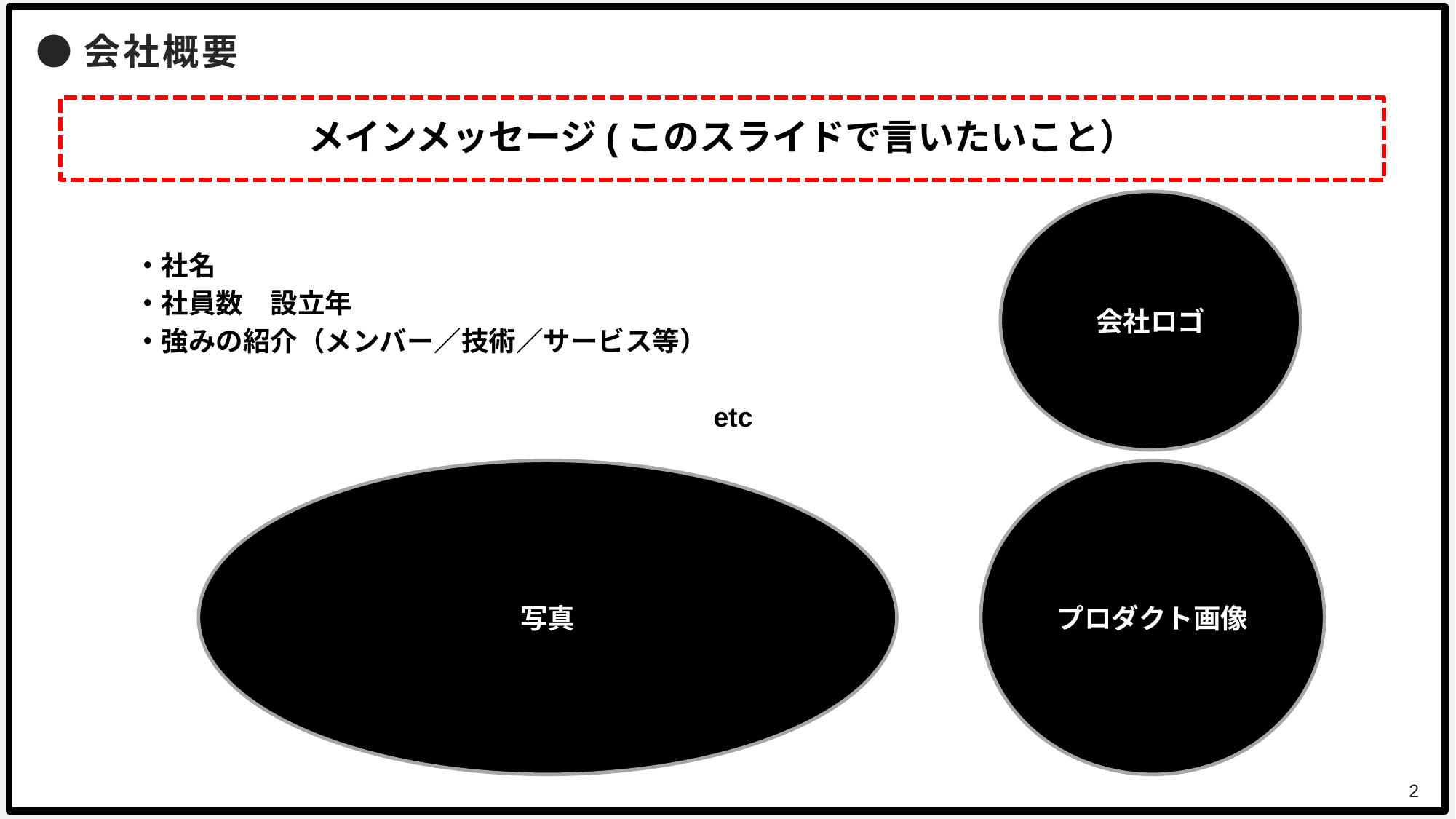

●会社概要
メインメッセージ(このスライドで言いたいこと）
・社名
・社員数　設立年
・強みの紹介（メンバー／技術／サービス等）

　　　　　　　　　　　　　　　　　　　　　etc
会社ロゴ
写真
プロダクト画像
2